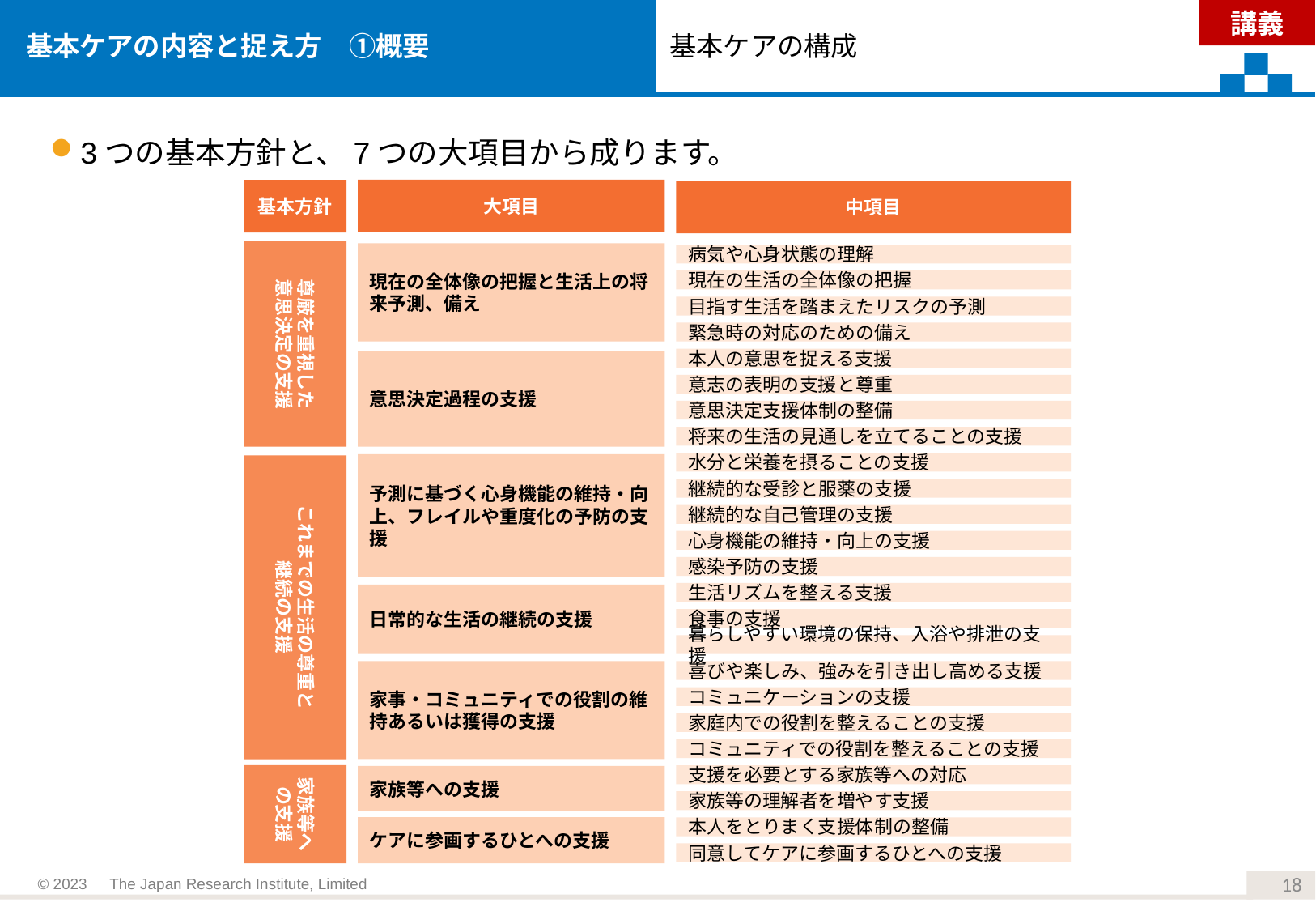

# 基本ケアの内容と捉え方　①概要
講義
基本ケアの構成
3つの基本方針と、7つの大項目から成ります。
大項目
基本方針
中項目
尊厳を重視した
意思決定の支援
現在の全体像の把握と生活上の将来予測、備え
病気や心身状態の理解
現在の生活の全体像の把握
目指す生活を踏まえたリスクの予測
緊急時の対応のための備え
本人の意思を捉える支援
意思決定過程の支援
意志の表明の支援と尊重
意思決定支援体制の整備
将来の生活の見通しを立てることの支援
水分と栄養を摂ることの支援
予測に基づく心身機能の維持・向上、フレイルや重度化の予防の支援
これまでの生活の尊重と
継続の支援
継続的な受診と服薬の支援
継続的な自己管理の支援
心身機能の維持・向上の支援
感染予防の支援
生活リズムを整える支援
日常的な生活の継続の支援
食事の支援
暮らしやすい環境の保持、入浴や排泄の支援
家事・コミュニティでの役割の維持あるいは獲得の支援
喜びや楽しみ、強みを引き出し高める支援
コミュニケーションの支援
家庭内での役割を整えることの支援
コミュニティでの役割を整えることの支援
家族等への支援
支援を必要とする家族等への対応
家族等への支援
家族等の理解者を増やす支援
ケアに参画するひとへの支援
本人をとりまく支援体制の整備
同意してケアに参画するひとへの支援
18